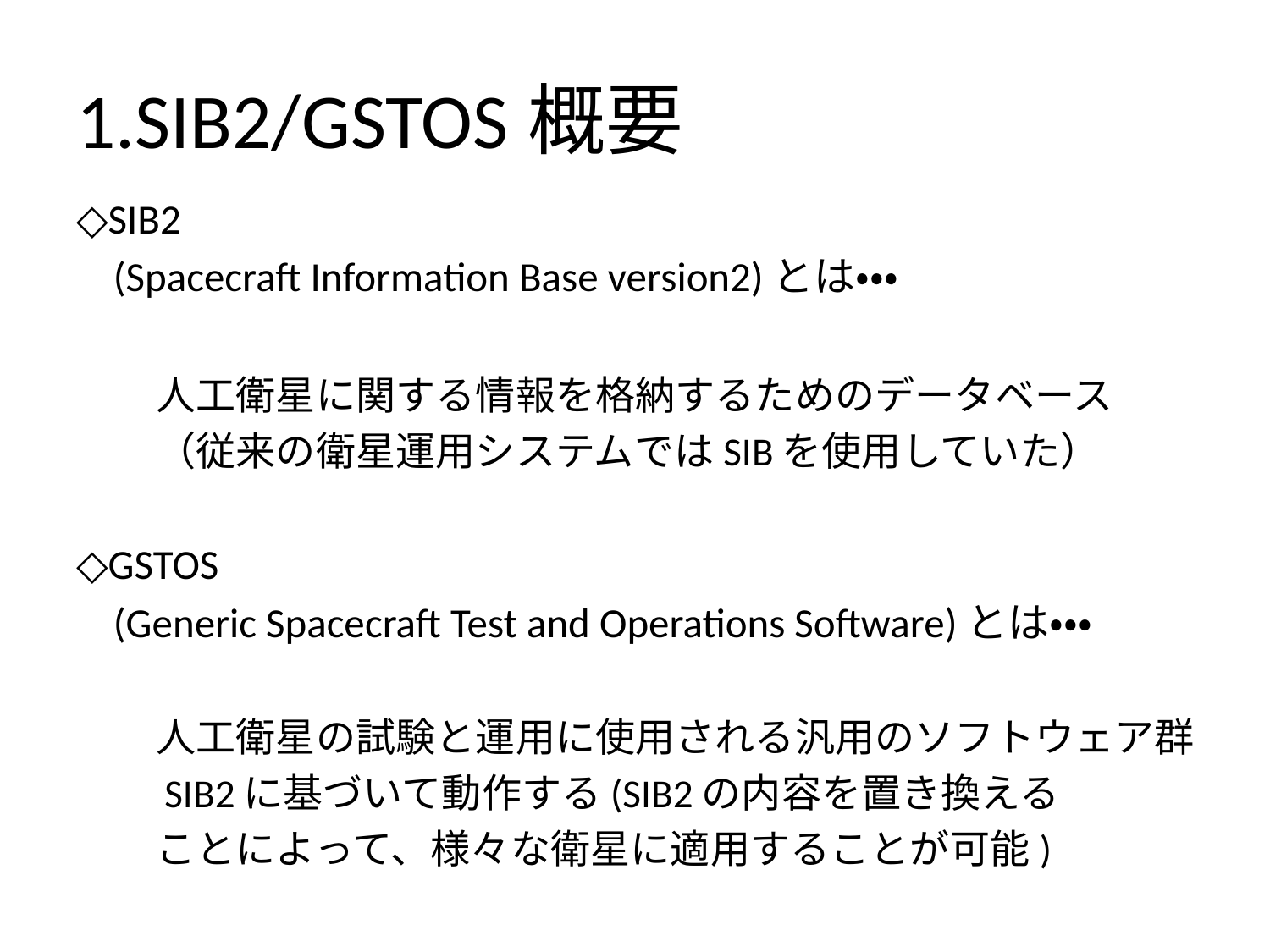

# 1.SIB2/GSTOS概要
◇SIB2
    (Spacecraft Information Base version2)とは・・・

　　人工衛星に関する情報を格納するためのデータベース
　　（従来の衛星運用システムではSIBを使用していた）

◇GSTOS
    (Generic Spacecraft Test and Operations Software)とは・・・

　　人工衛星の試験と運用に使用される汎用のソフトウェア群
　　SIB2に基づいて動作する(SIB2の内容を置き換える
　　ことによって、様々な衛星に適用することが可能)